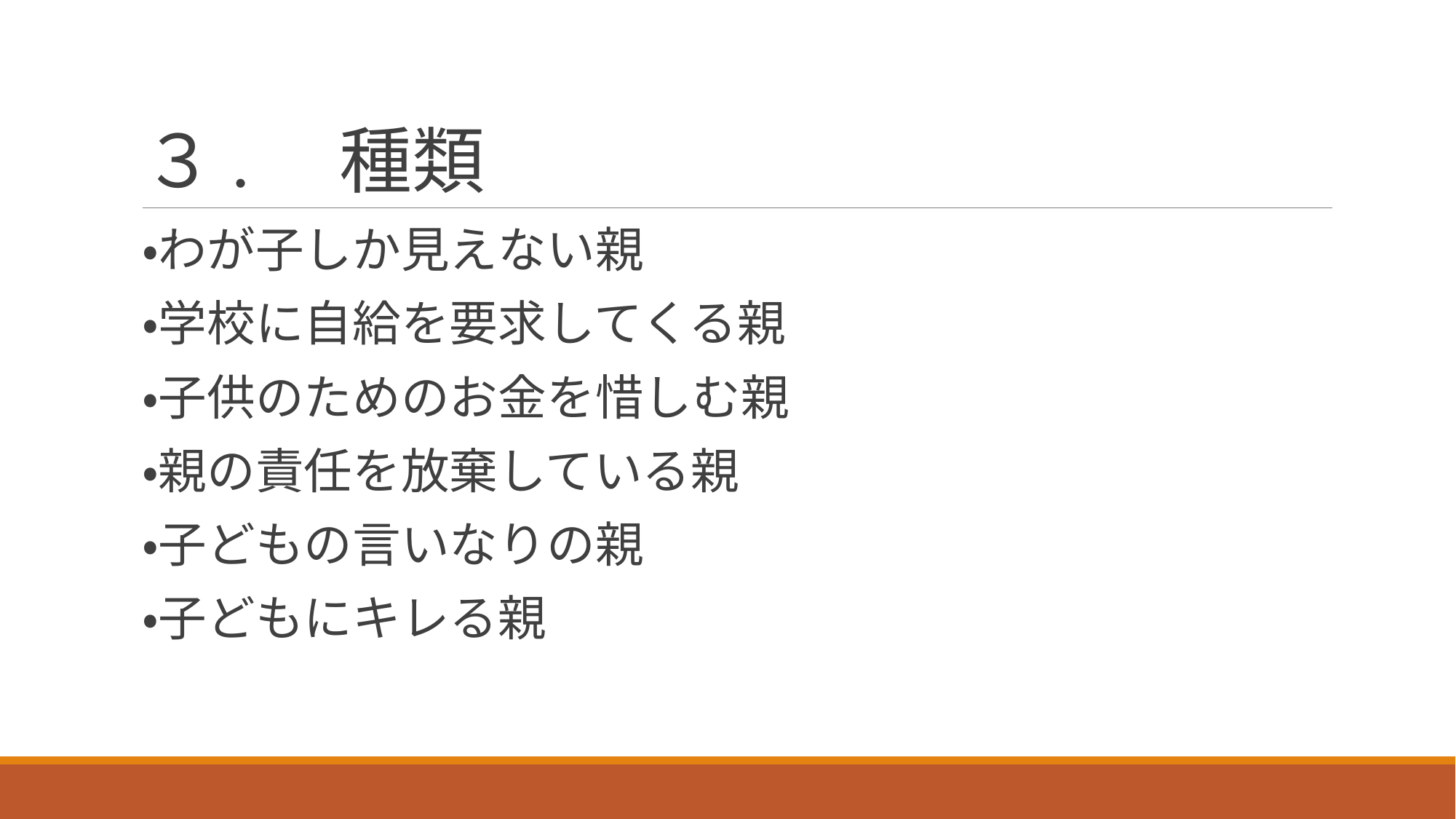

# ３.　種類
・わが子しか見えない親
・学校に自給を要求してくる親
・子供のためのお金を惜しむ親
・親の責任を放棄している親
・子どもの言いなりの親
・子どもにキレる親